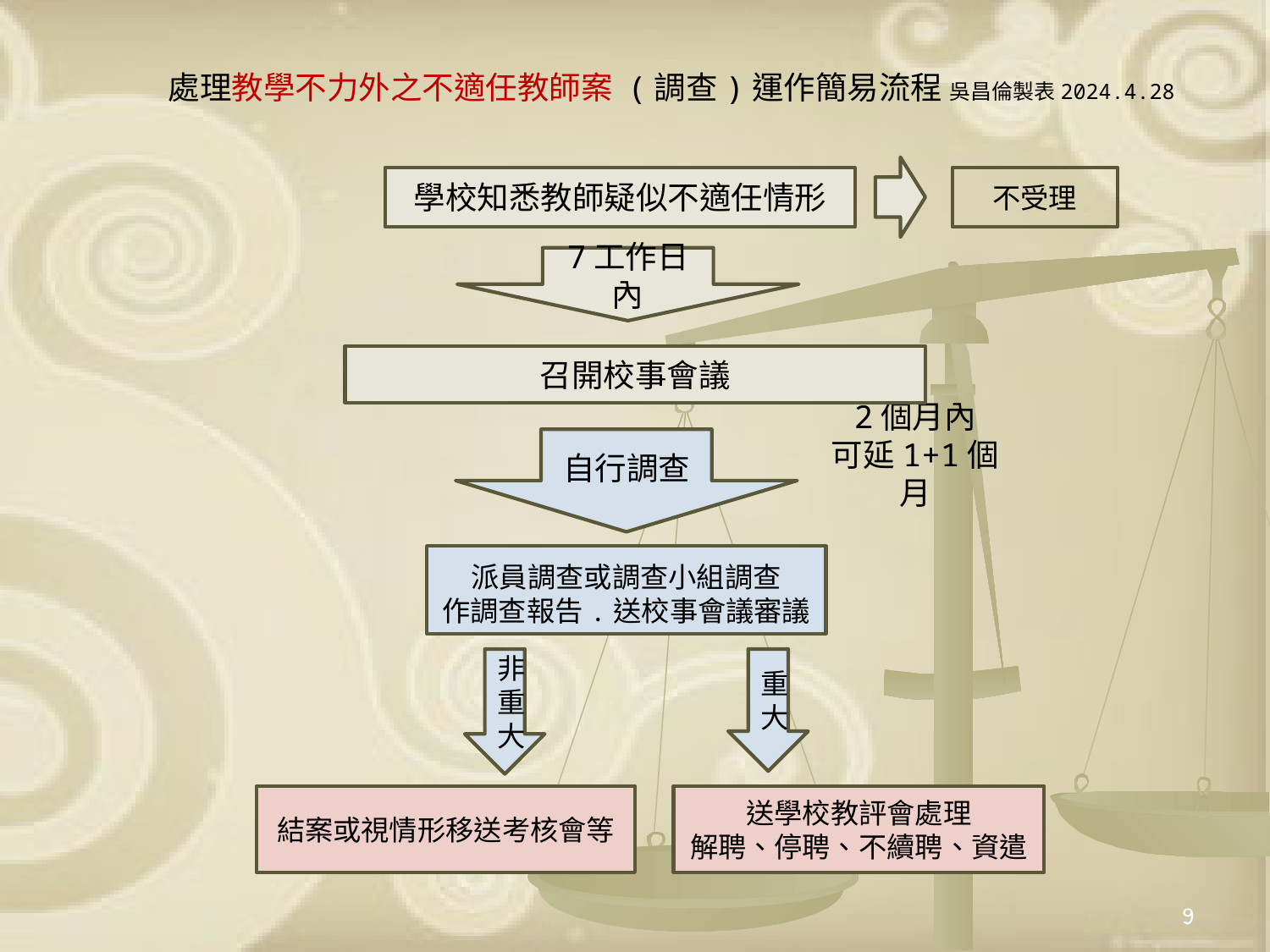

# 處理教學不力外之不適任教師案 (調查)運作簡易流程 吳昌倫製表2024.4.28
7工作日內

學校知悉教師疑似不適任情形
不受理
自行調查
召開校事會議
2個月內
可延1+1個月

派員調查或調查小組調查
作調查報告.送校事會議審議
重大
非重大
送學校教評會處理
解聘、停聘、不續聘、資遣
結案或視情形移送考核會等
9